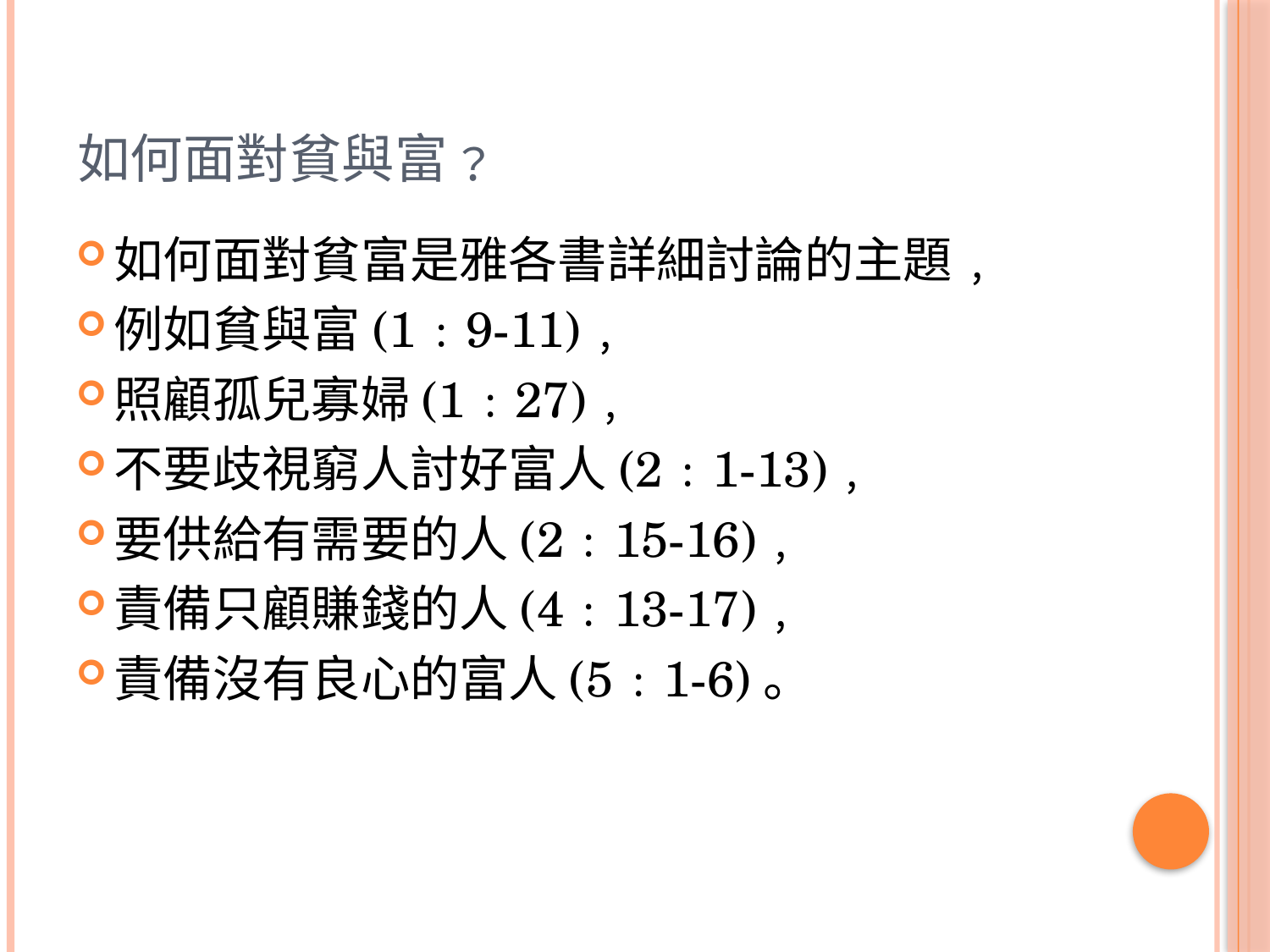

# 如何面對貧與富﹖
如何面對貧富是雅各書詳細討論的主題﹐
例如貧與富(1﹕9-11)﹐
照顧孤兒寡婦(1﹕27)﹐
不要歧視窮人討好富人(2﹕1-13)﹐
要供給有需要的人(2﹕15-16)﹐
責備只顧賺錢的人(4﹕13-17)﹐
責備沒有良心的富人(5﹕1-6)。